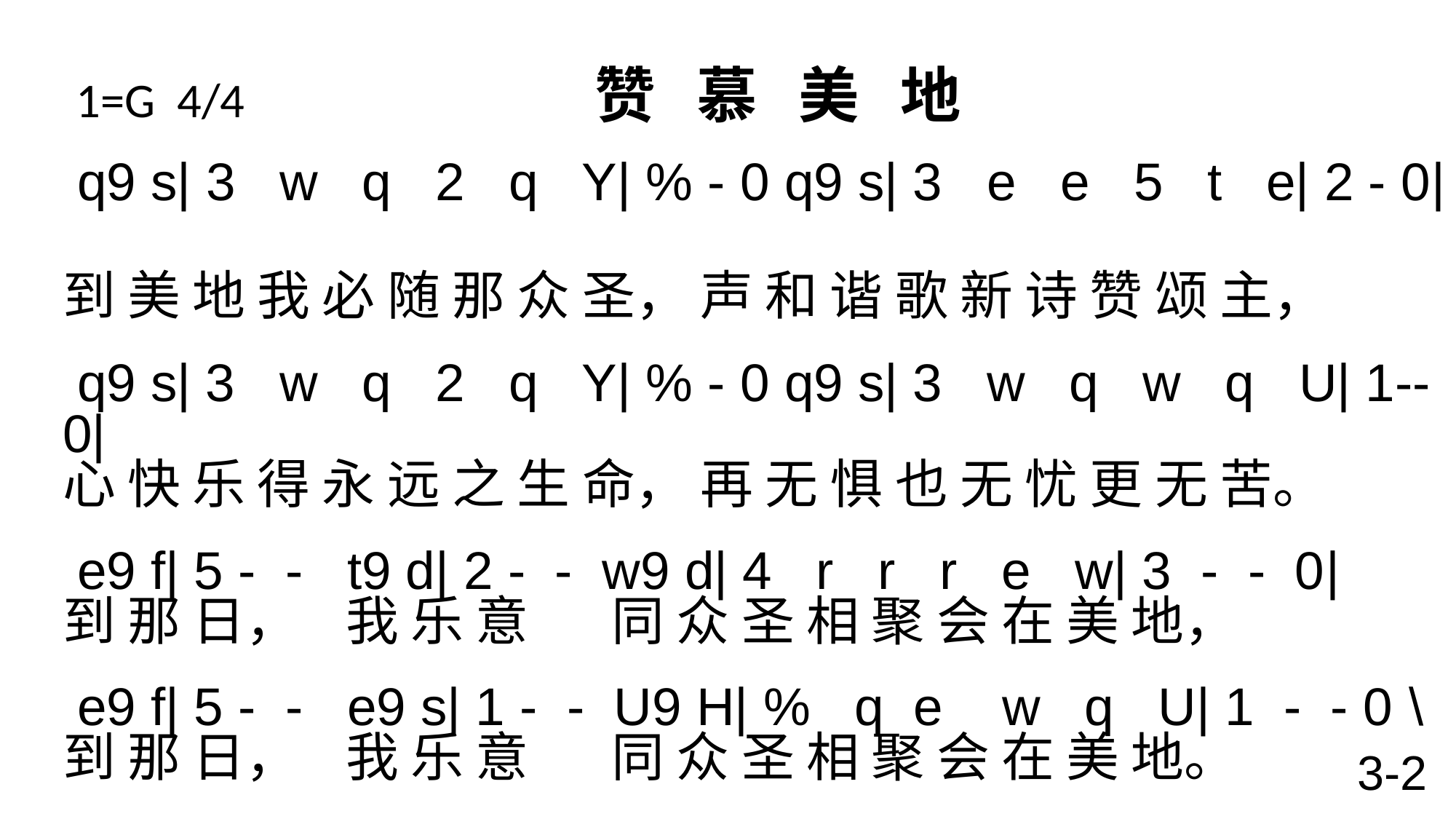

# 1=G  4/4                               赞   慕   美   地
 q9 s| 3   w   q   2   q   Y| % - 0 q9 s| 3   e   e   5   t   e| 2 - 0|
到 美 地 我 必 随 那 众 圣， 声 和 谐 歌 新 诗 赞 颂 主，
q9 s| 3   w   q   2   q   Y| % - 0 q9 s| 3   w   q   w   q   U| 1--0|
心 快 乐 得 永 远 之 生 命， 再 无 惧 也 无 忧 更 无 苦。
 e9 f| 5 -  -   t9 d| 2 -  -  w9 d| 4   r   r   r   e   w| 3  -  -  0|
到 那 日，    我 乐 意       同 众 圣 相 聚 会 在 美 地，
 e9 f| 5 -  -   e9 s| 1 -  -  U9 H| %   q  e    w   q   U| 1  -  - 0 \
到 那 日，    我 乐 意       同 众 圣 相 聚 会 在 美 地。
3-2